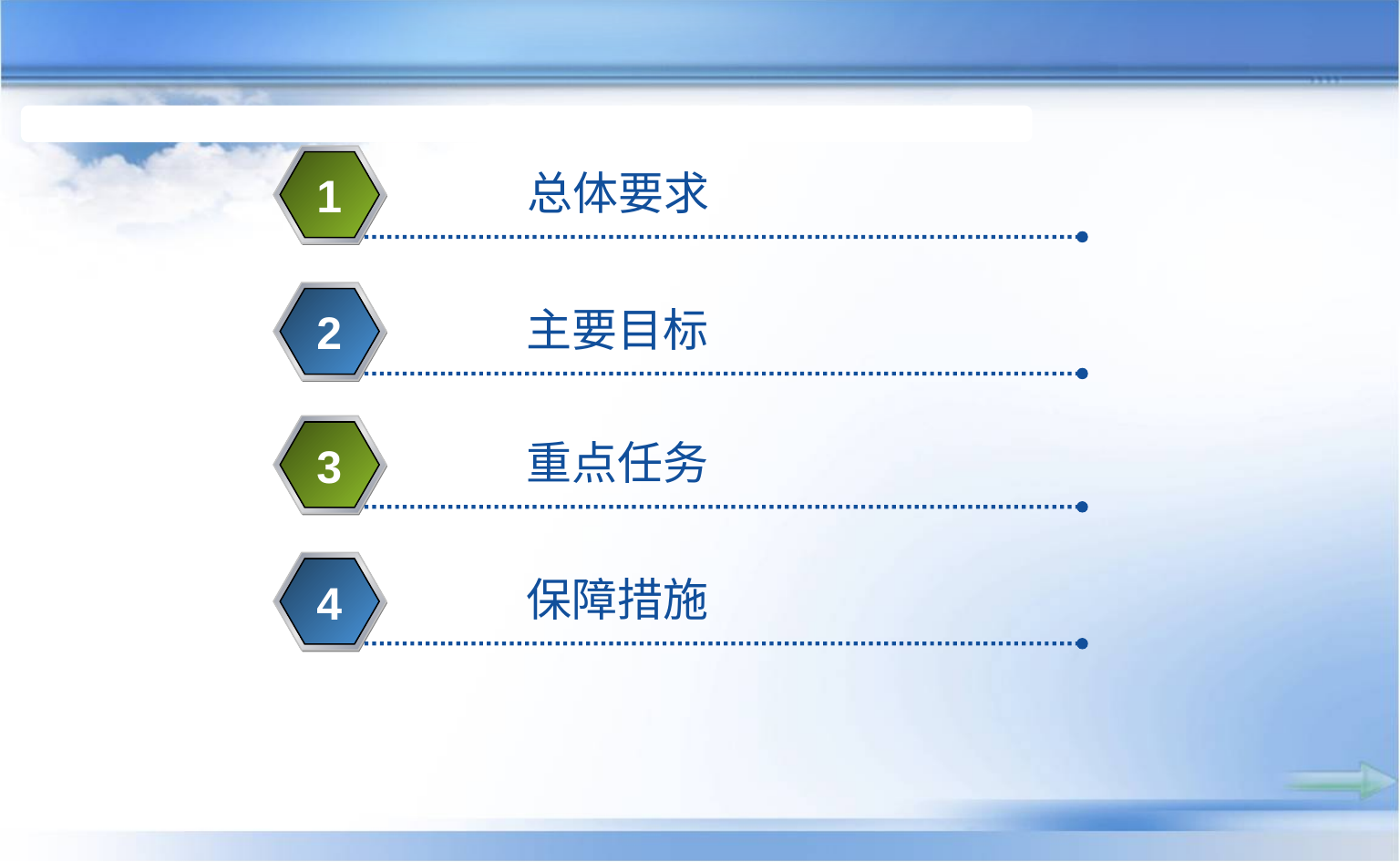

总体要求
1

主要目标
2

重点任务
3

保障措施
4